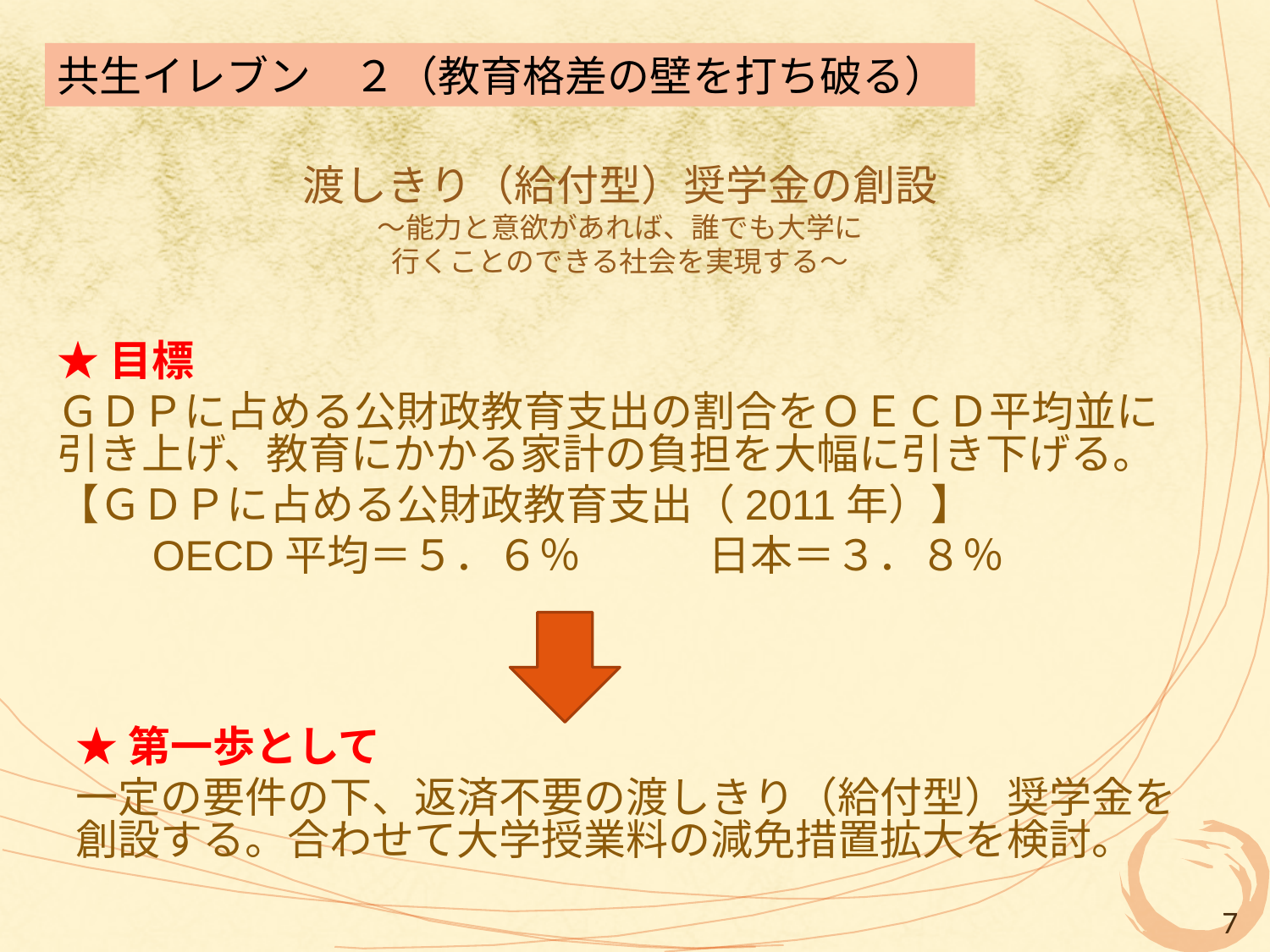

共生イレブン　２（教育格差の壁を打ち破る）
# 渡しきり（給付型）奨学金の創設 ～能力と意欲があれば、誰でも大学に 行くことのできる社会を実現する～
★目標
ＧＤＰに占める公財政教育支出の割合をＯＥＣＤ平均並に引き上げ、教育にかかる家計の負担を大幅に引き下げる。
【ＧＤＰに占める公財政教育支出（2011年）】
　　OECD平均＝５．６％　　　日本＝３．８％

★第一歩として
一定の要件の下、返済不要の渡しきり（給付型）奨学金を創設する。合わせて大学授業料の減免措置拡大を検討。
7